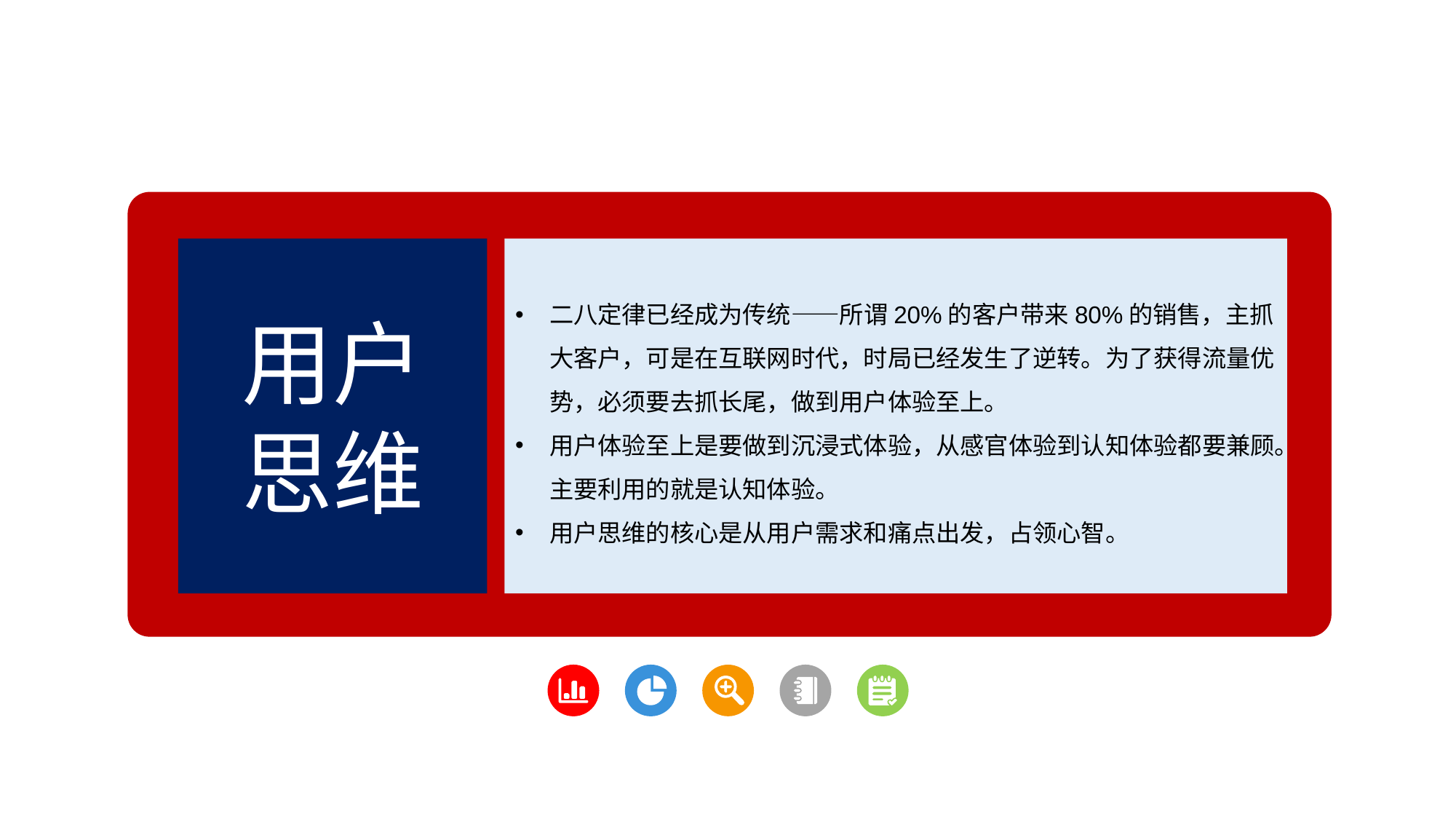

用户
思维
二八定律已经成为传统——所谓20%的客户带来80%的销售，主抓大客户，可是在互联网时代，时局已经发生了逆转。为了获得流量优势，必须要去抓长尾，做到用户体验至上。
用户体验至上是要做到沉浸式体验，从感官体验到认知体验都要兼顾。主要利用的就是认知体验。
用户思维的核心是从用户需求和痛点出发，占领心智。